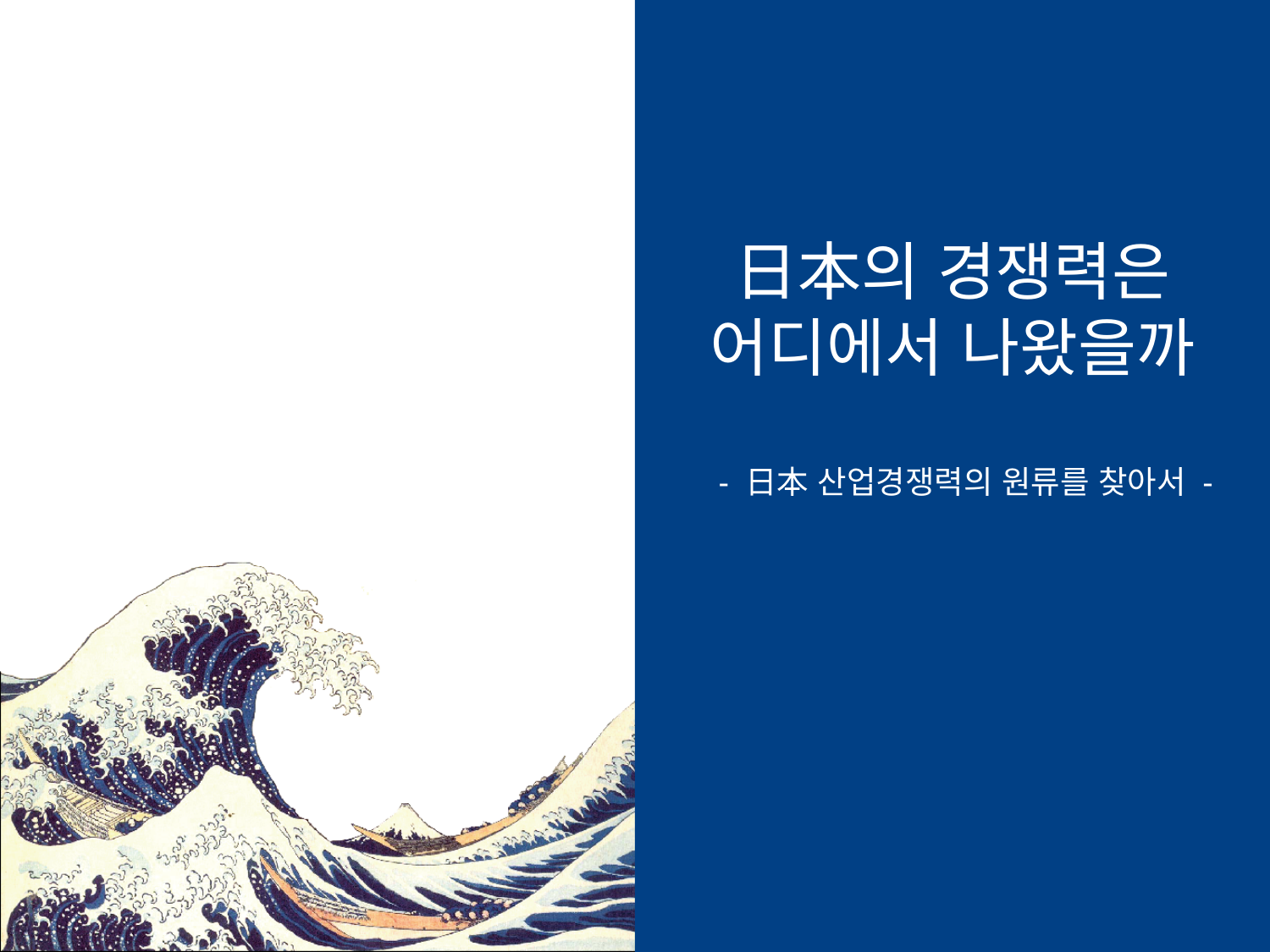

# 日本의 경쟁력은 어디에서 나왔을까
- 日本 산업경쟁력의 원류를 찾아서 -